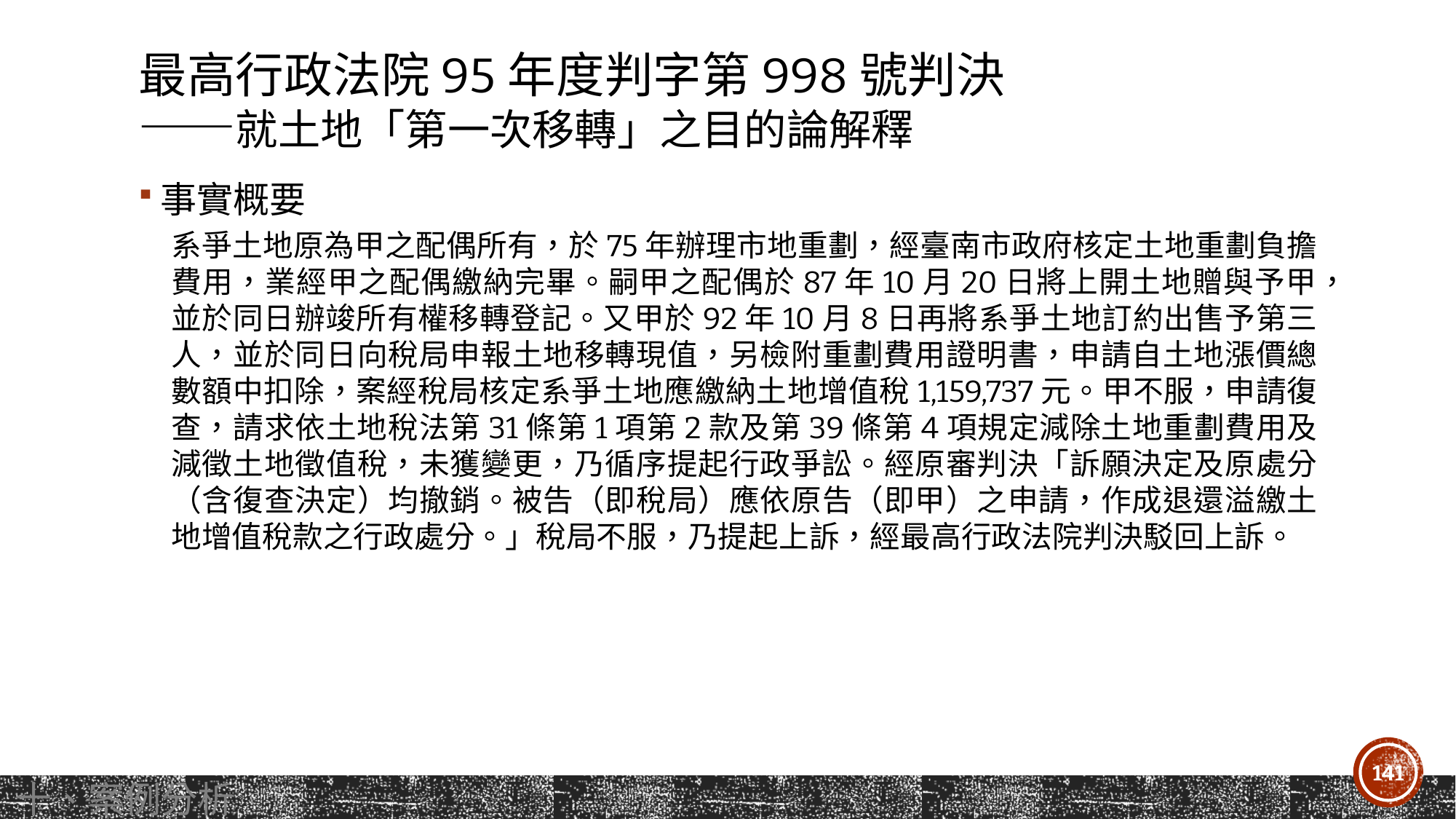

# 最高行政法院95年度判字第998號判決 ——就土地「第一次移轉」之目的論解釋
事實概要
系爭土地原為甲之配偶所有，於75年辦理市地重劃，經臺南市政府核定土地重劃負擔費用，業經甲之配偶繳納完畢。嗣甲之配偶於87年10月20日將上開土地贈與予甲，並於同日辦竣所有權移轉登記。又甲於92年10月8日再將系爭土地訂約出售予第三人，並於同日向稅局申報土地移轉現值，另檢附重劃費用證明書，申請自土地漲價總數額中扣除，案經稅局核定系爭土地應繳納土地增值稅1,159,737元。甲不服，申請復查，請求依土地稅法第31條第1項第2款及第39條第4項規定減除土地重劃費用及減徵土地徵值稅，未獲變更，乃循序提起行政爭訟。經原審判決「訴願決定及原處分（含復查決定）均撤銷。被告（即稅局）應依原告（即甲）之申請，作成退還溢繳土地增值稅款之行政處分。」稅局不服，乃提起上訴，經最高行政法院判決駁回上訴。

141